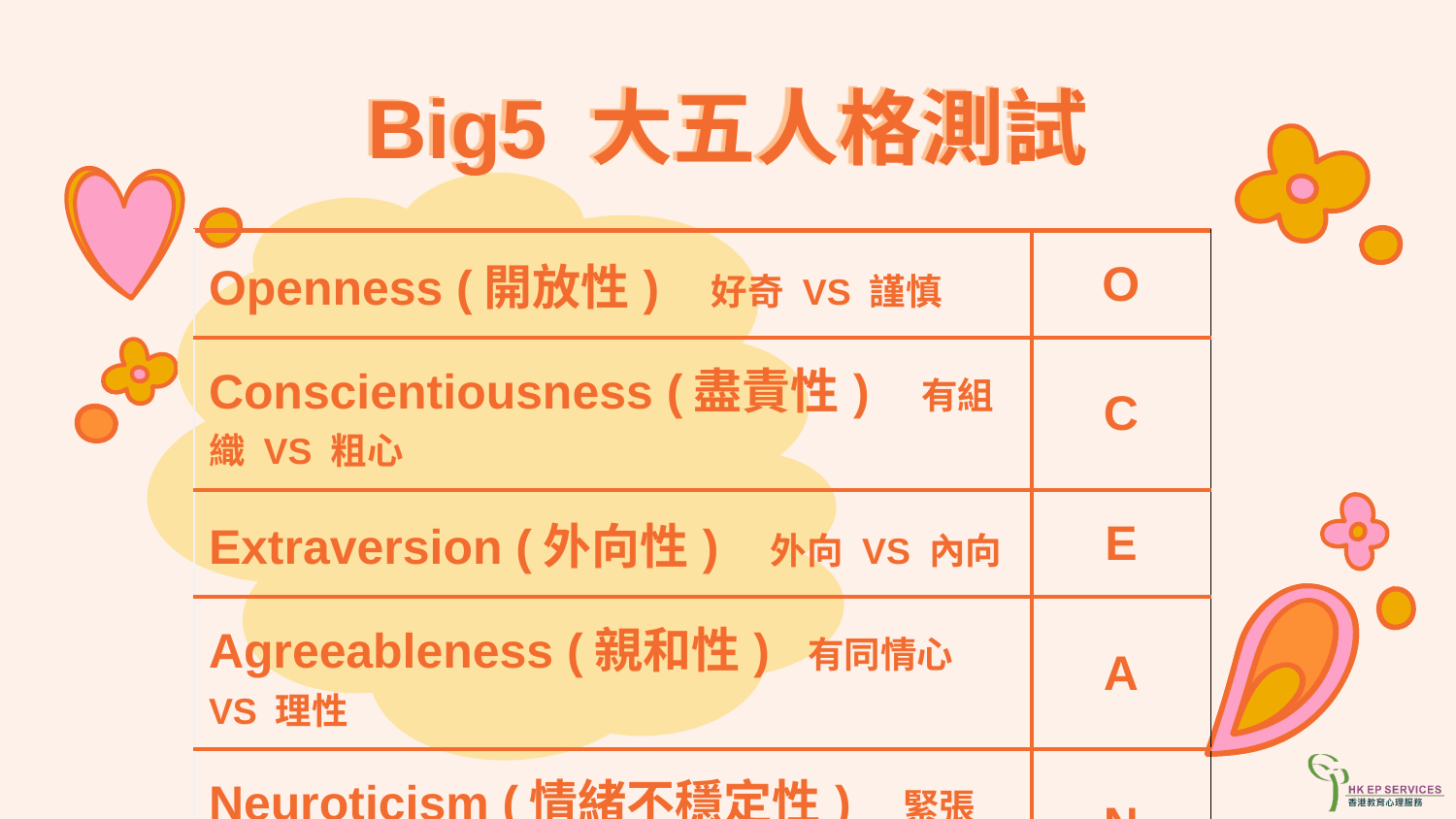

# Big5 大五人格測試

| Openness (開放性) 好奇 VS 謹慎 | O |
| --- | --- |
| Conscientiousness (盡責性) 有組織 VS 粗心 | C |
| Extraversion (外向性) 外向 VS 內向 | E |
| Agreeableness (親和性) 有同情心 VS 理性 | A |
| Neuroticism (情緒不穩定性) 緊張 VS 自信 | N |